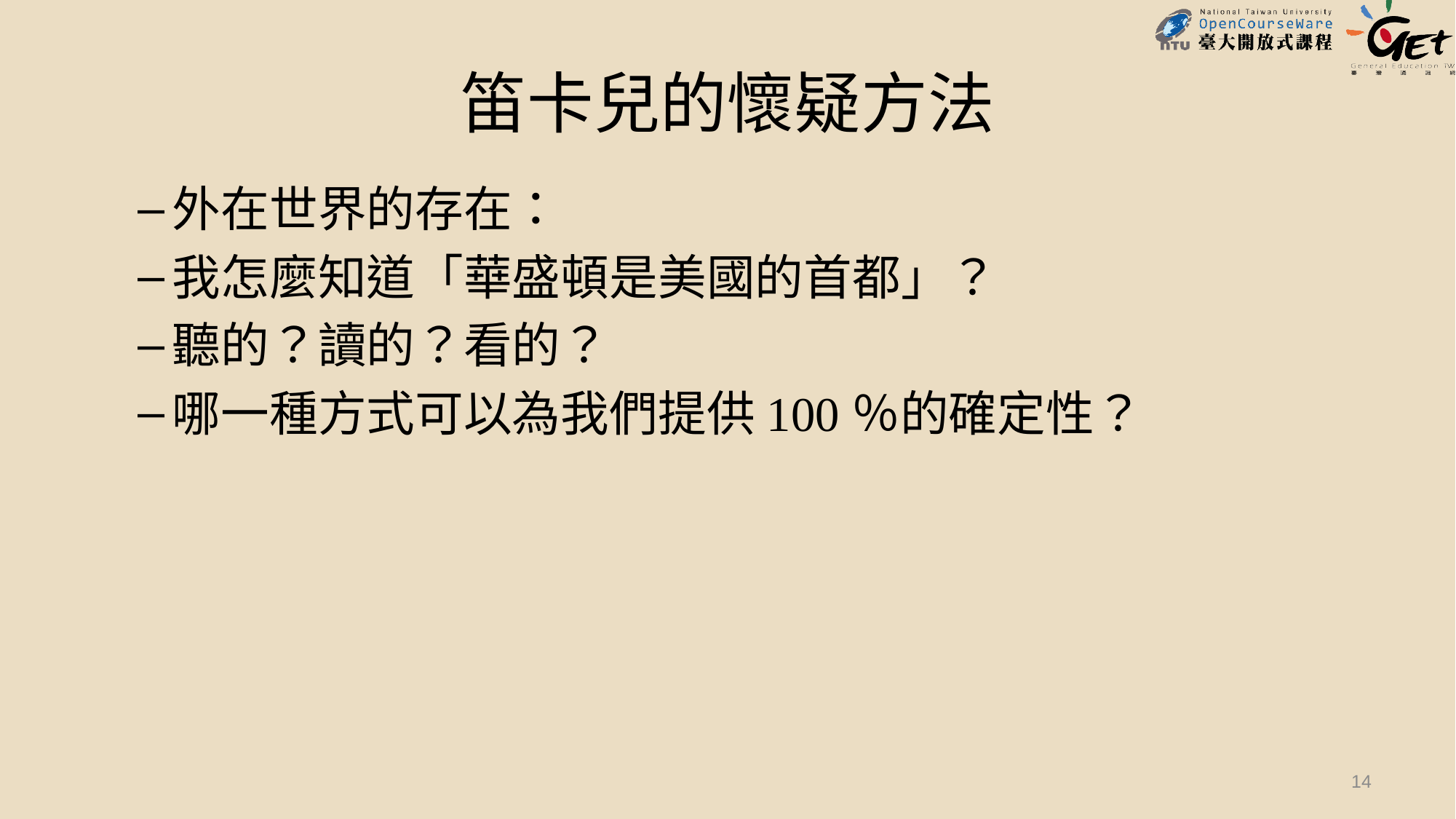

# 笛卡兒的懷疑方法
外在世界的存在：
我怎麼知道「華盛頓是美國的首都」？
聽的？讀的？看的？
哪一種方式可以為我們提供100％的確定性？

14